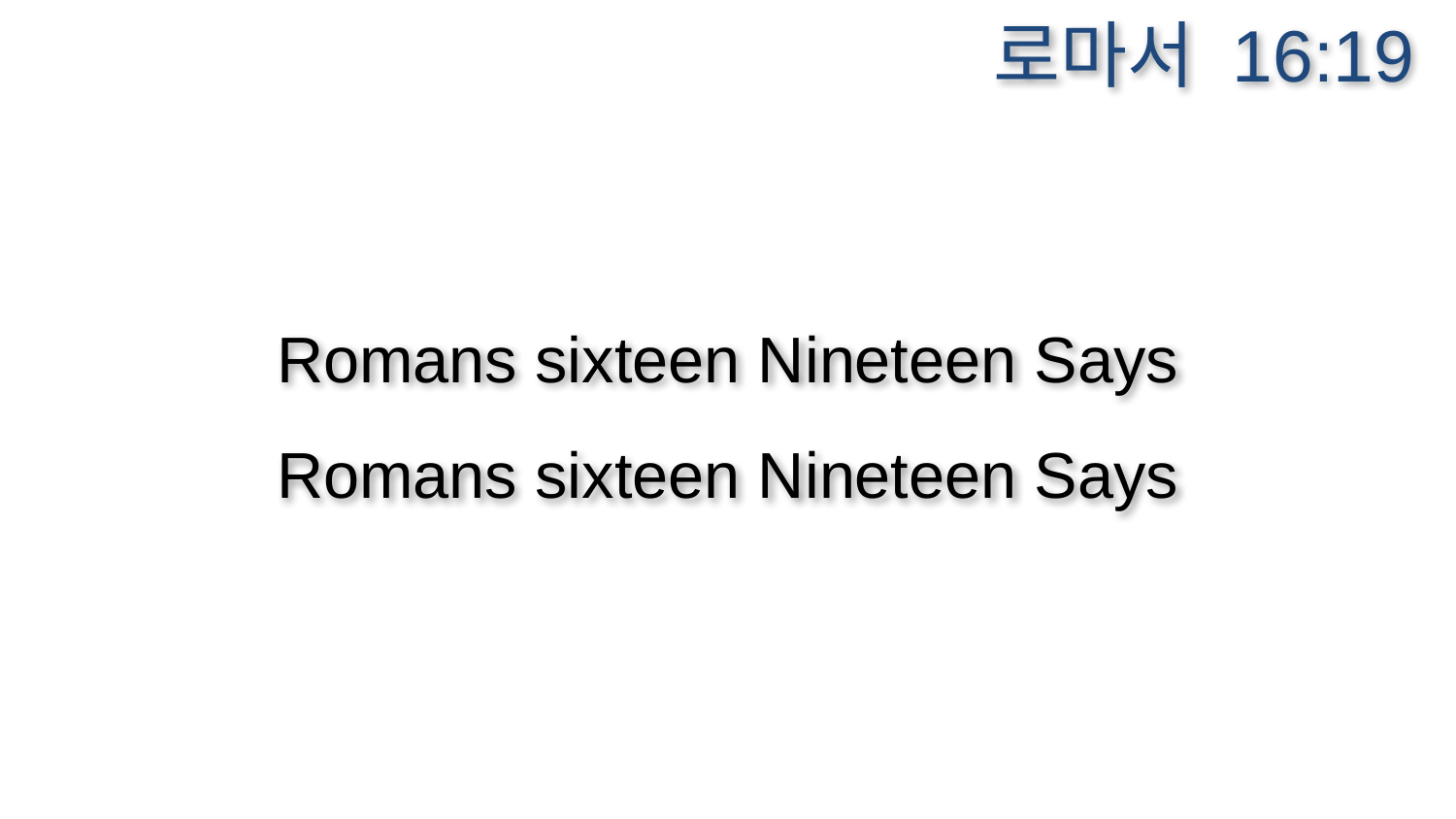

로마서 16:19
Romans sixteen Nineteen Says
Romans sixteen Nineteen Says